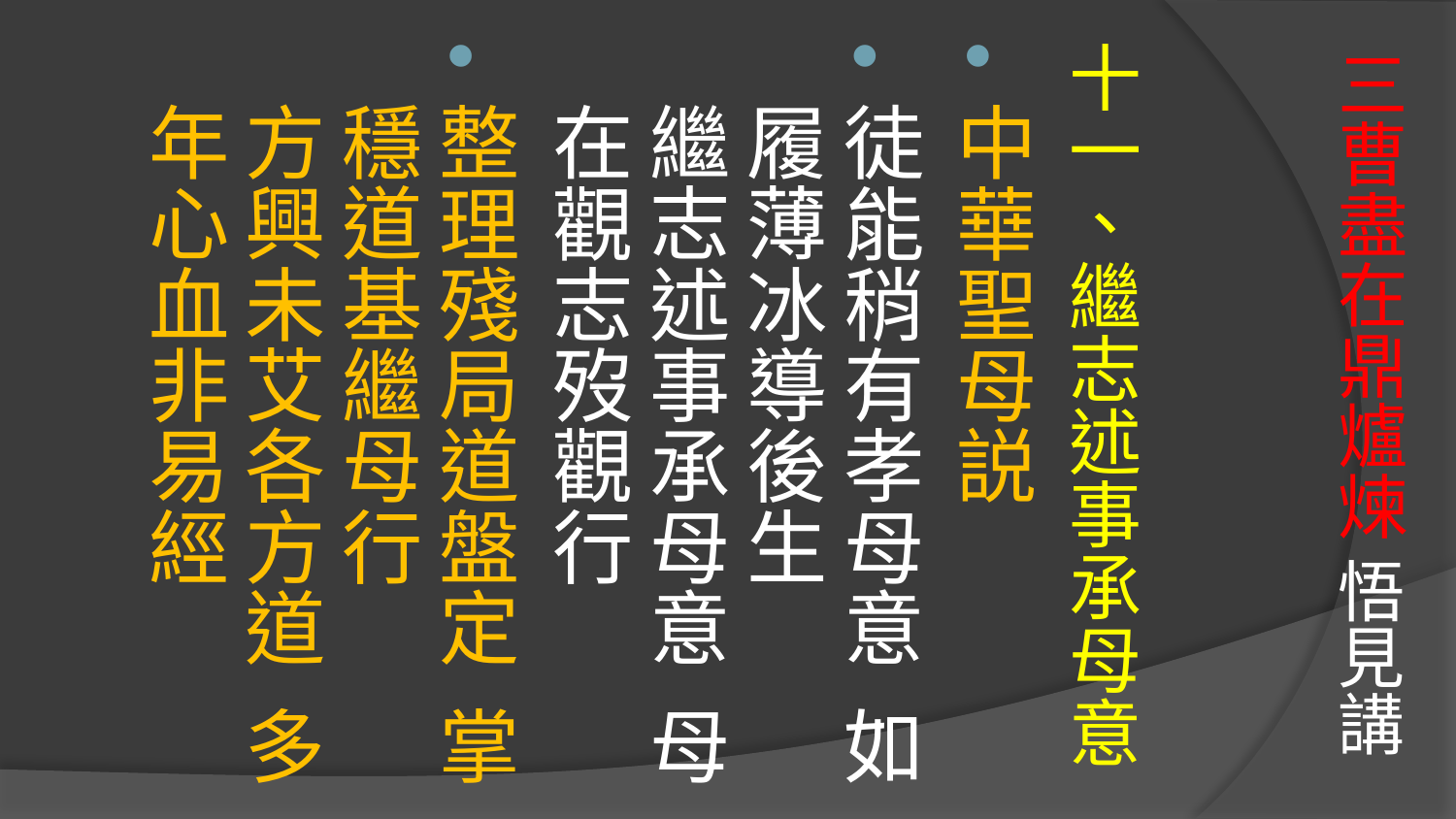

# 三曹盡在鼎爐煉 悟見講
十一、繼志述事承母意
中華聖母説
徒能稍有孝母意  如履薄冰導後生
繼志述事承母意  母在觀志歿觀行
整理殘局道盤定  掌穩道基繼母行
方興未艾各方道  多年心血非易經